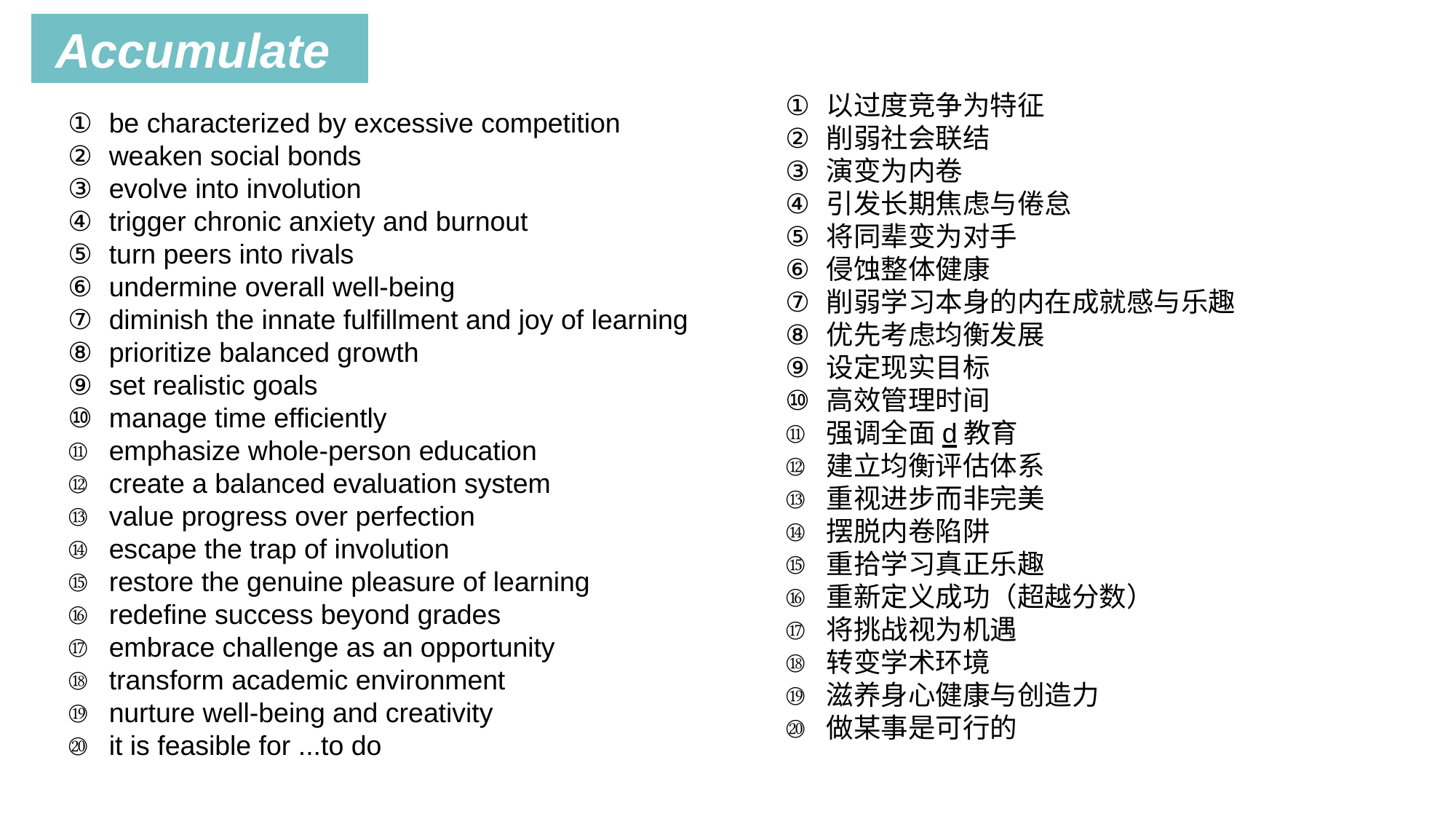

Accumulate
以过度竞争为特征
削弱社会联结
演变为内卷
引发长期焦虑与倦怠
将同辈变为对手
侵蚀整体健康
削弱学习本身的内在成就感与乐趣
优先考虑均衡发展
设定现实目标
高效管理时间
强调全面d教育
建立均衡评估体系
重视进步而非完美
摆脱内卷陷阱
重拾学习真正乐趣
重新定义成功（超越分数）
将挑战视为机遇
转变学术环境
滋养身心健康与创造力
做某事是可行的
be characterized by excessive competition
weaken social bonds
evolve into involution
trigger chronic anxiety and burnout
turn peers into rivals
undermine overall well-being
diminish the innate fulfillment and joy of learning
prioritize balanced growth
set realistic goals
manage time efficiently
emphasize whole-person education
create a balanced evaluation system
value progress over perfection
escape the trap of involution
restore the genuine pleasure of learning
redefine success beyond grades
embrace challenge as an opportunity
transform academic environment
nurture well-being and creativity
it is feasible for ...to do